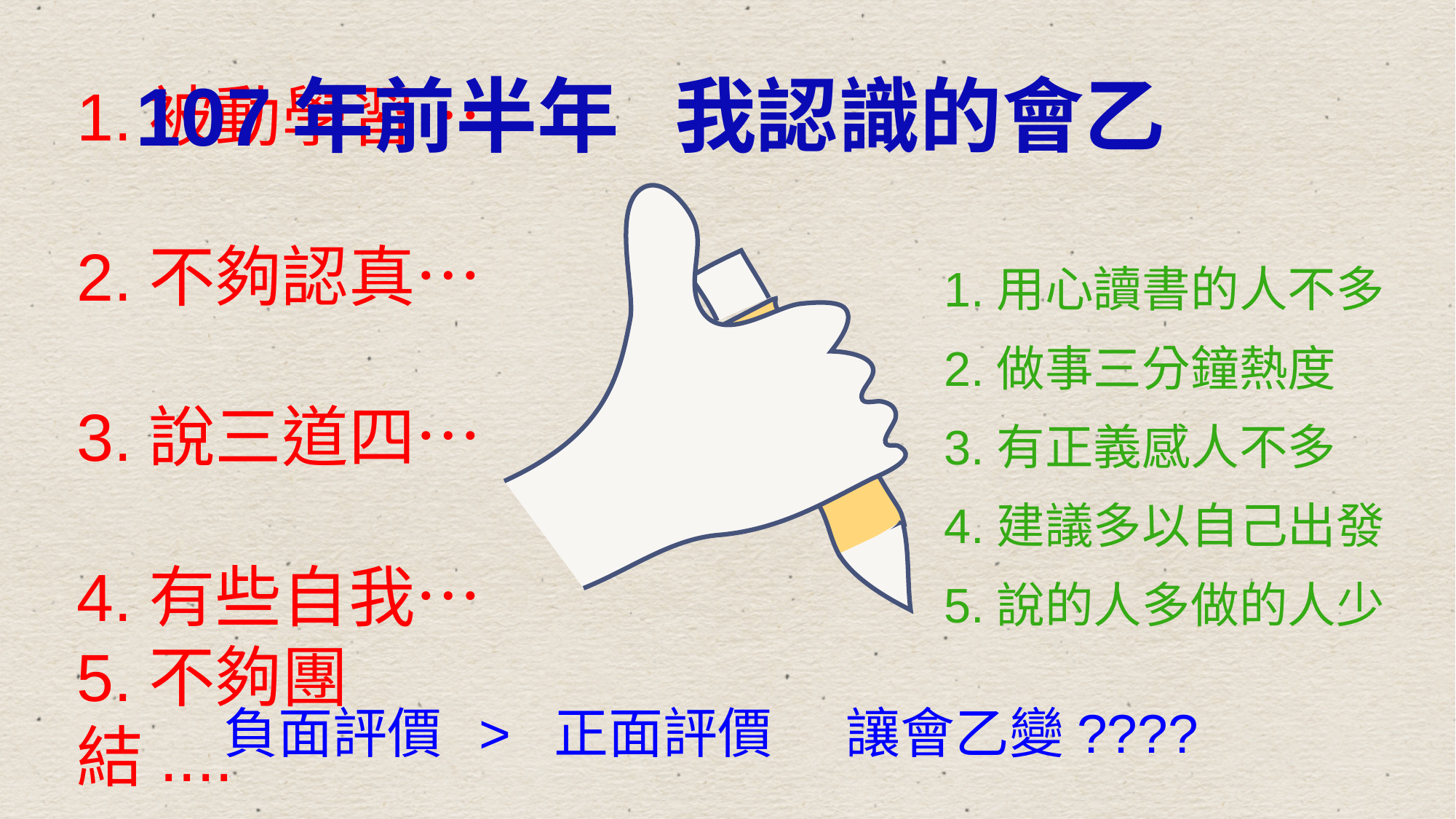

107年前半年   我認識的會乙

1.被動學習…
2.不夠認真…
3.說三道四…
4.有些自我…
5.不夠團結....
1.用心讀書的人不多
2.做事三分鐘熱度
3.有正義感人不多
4.建議多以自己出發
5.說的人多做的人少
負面評價  >  正面評價      讓會乙變????